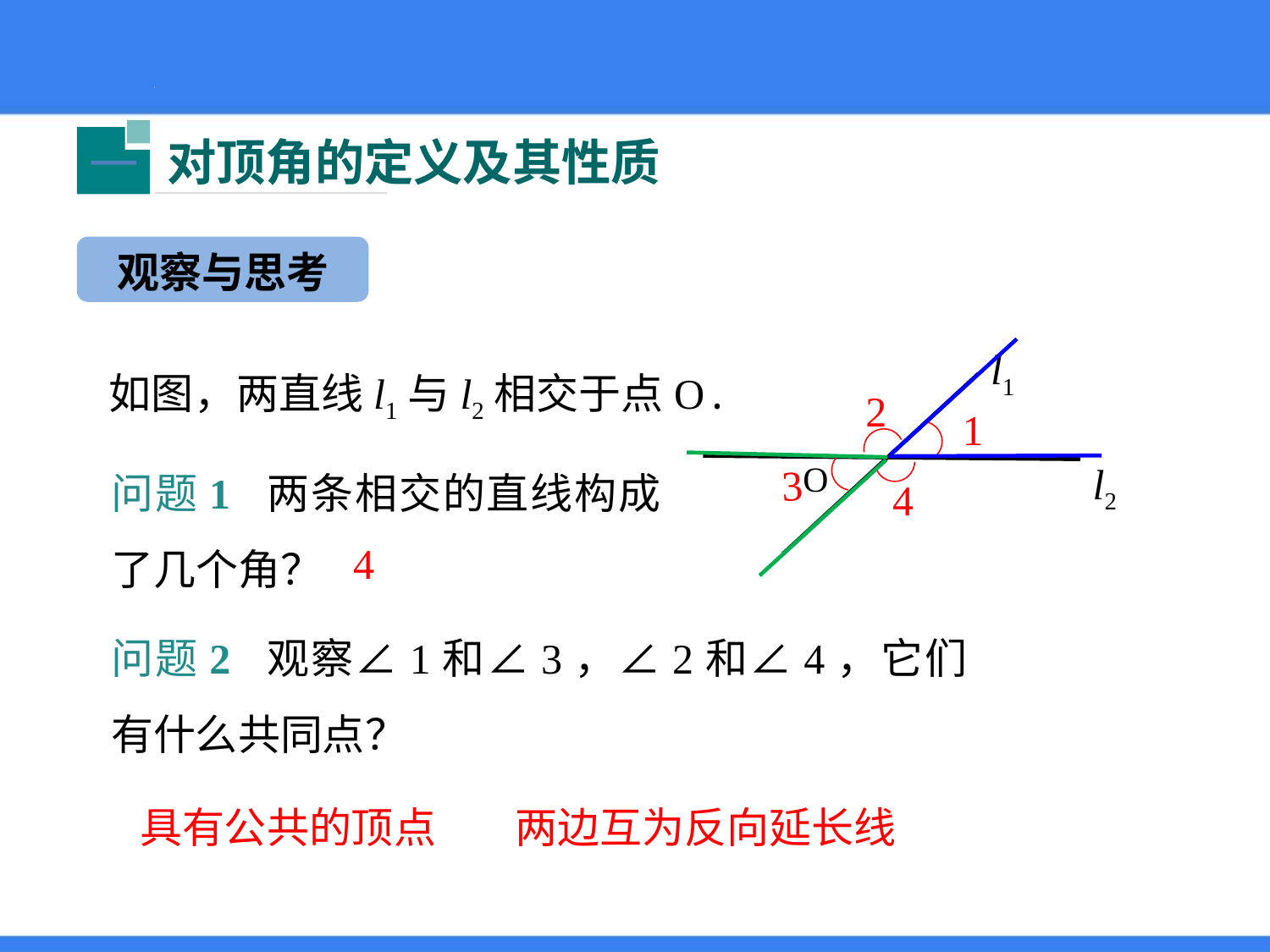

对顶角的定义及其性质
一

观察与思考
如图，两直线l1与l2相交于点O.
l1
O
l2
2

1

问题1  两条相交的直线构成了几个角？

4
3

4
问题2  观察∠1和∠3，∠2和∠4，它们有什么共同点？
具有公共的顶点
两边互为反向延长线